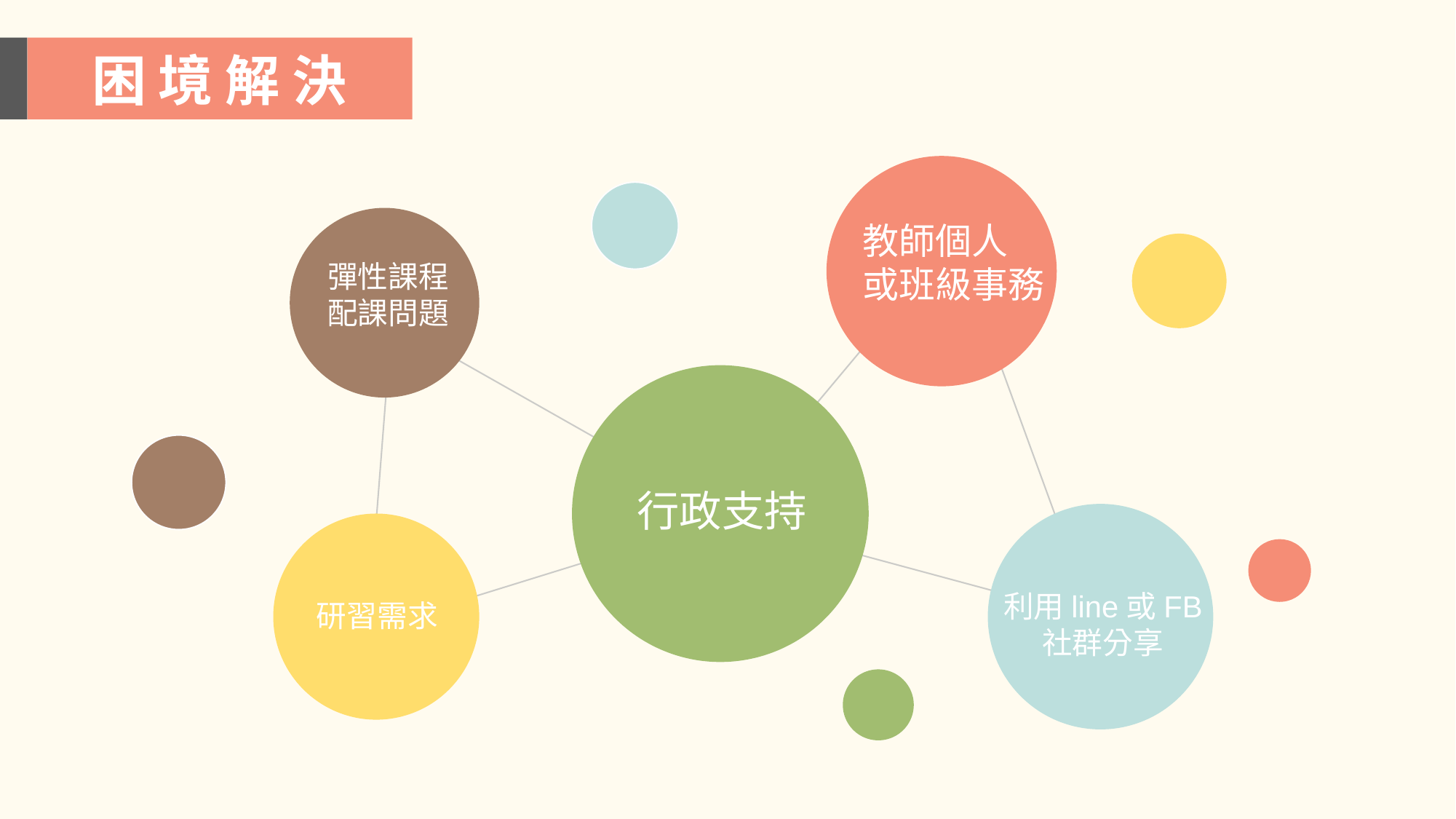

困 境 解 決

教師個人
或班級事務

彈性課程
配課問題

行政支持

利用line或FB
社群分享
研習需求